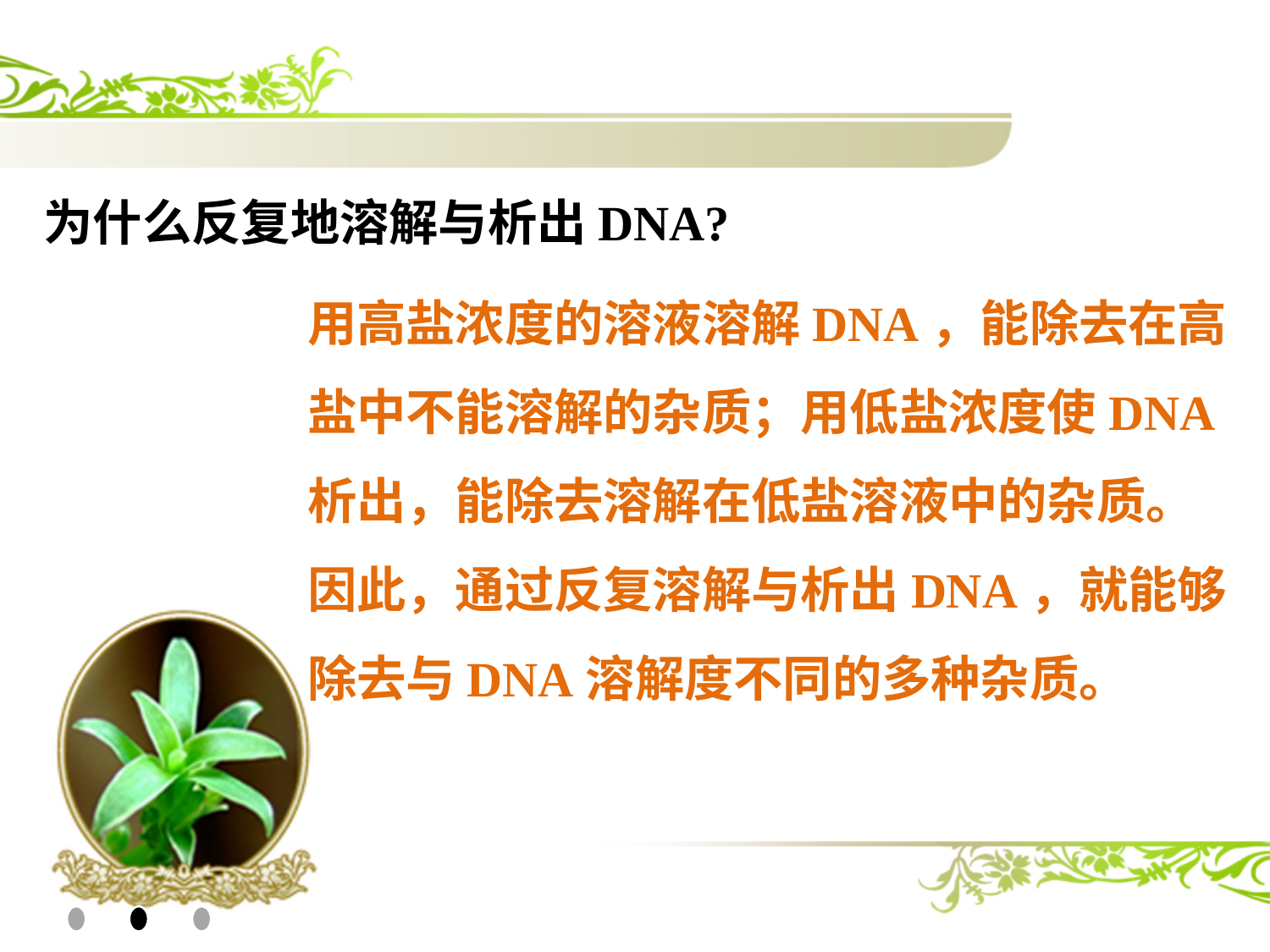

为什么反复地溶解与析出DNA?
用高盐浓度的溶液溶解DNA，能除去在高盐中不能溶解的杂质；用低盐浓度使DNA析出，能除去溶解在低盐溶液中的杂质。因此，通过反复溶解与析出DNA，就能够除去与DNA溶解度不同的多种杂质。